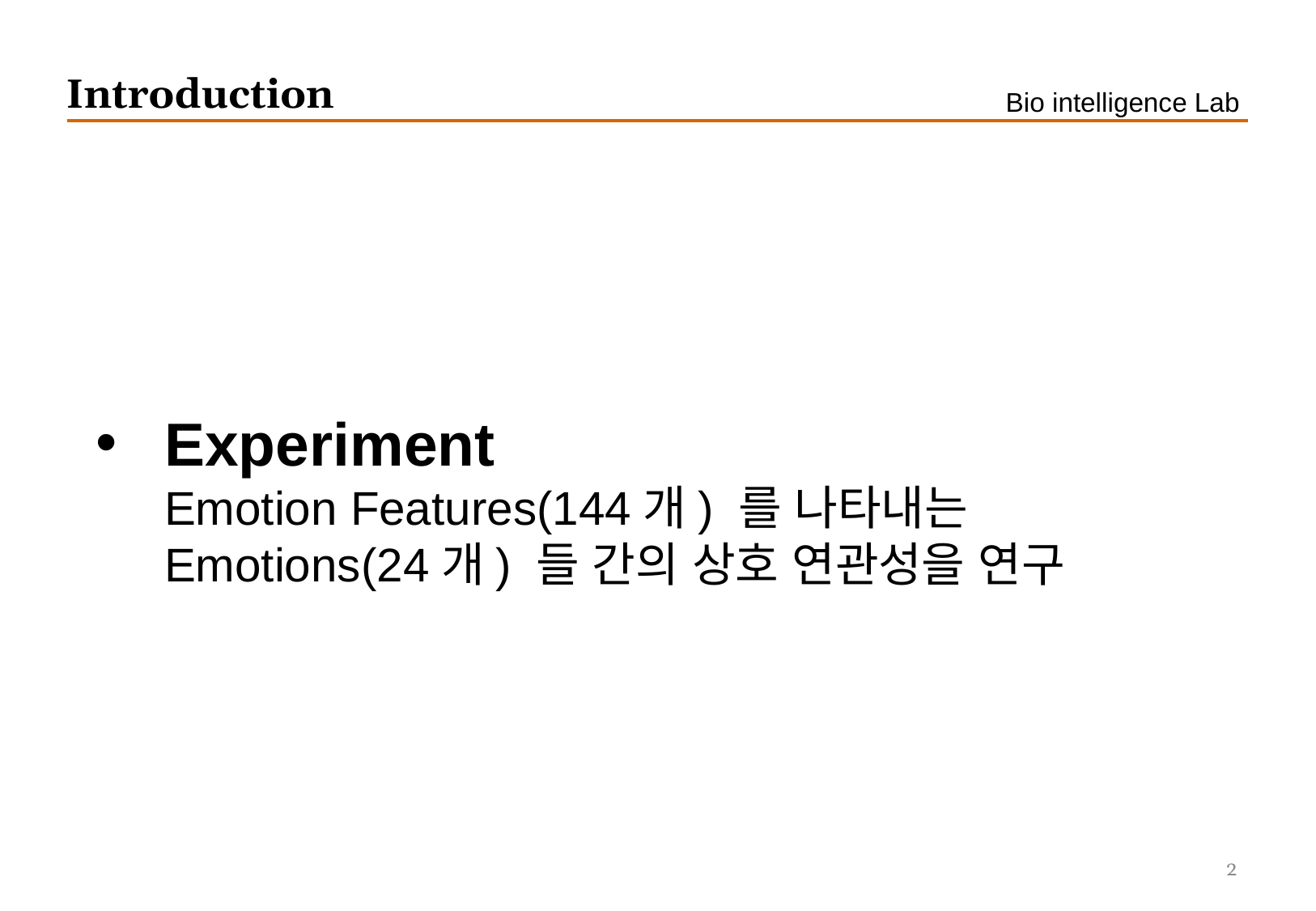

# Introduction
Experiment
	Emotion Features(144개) 를 나타내는 Emotions(24개) 들 간의 상호 연관성을 연구
2